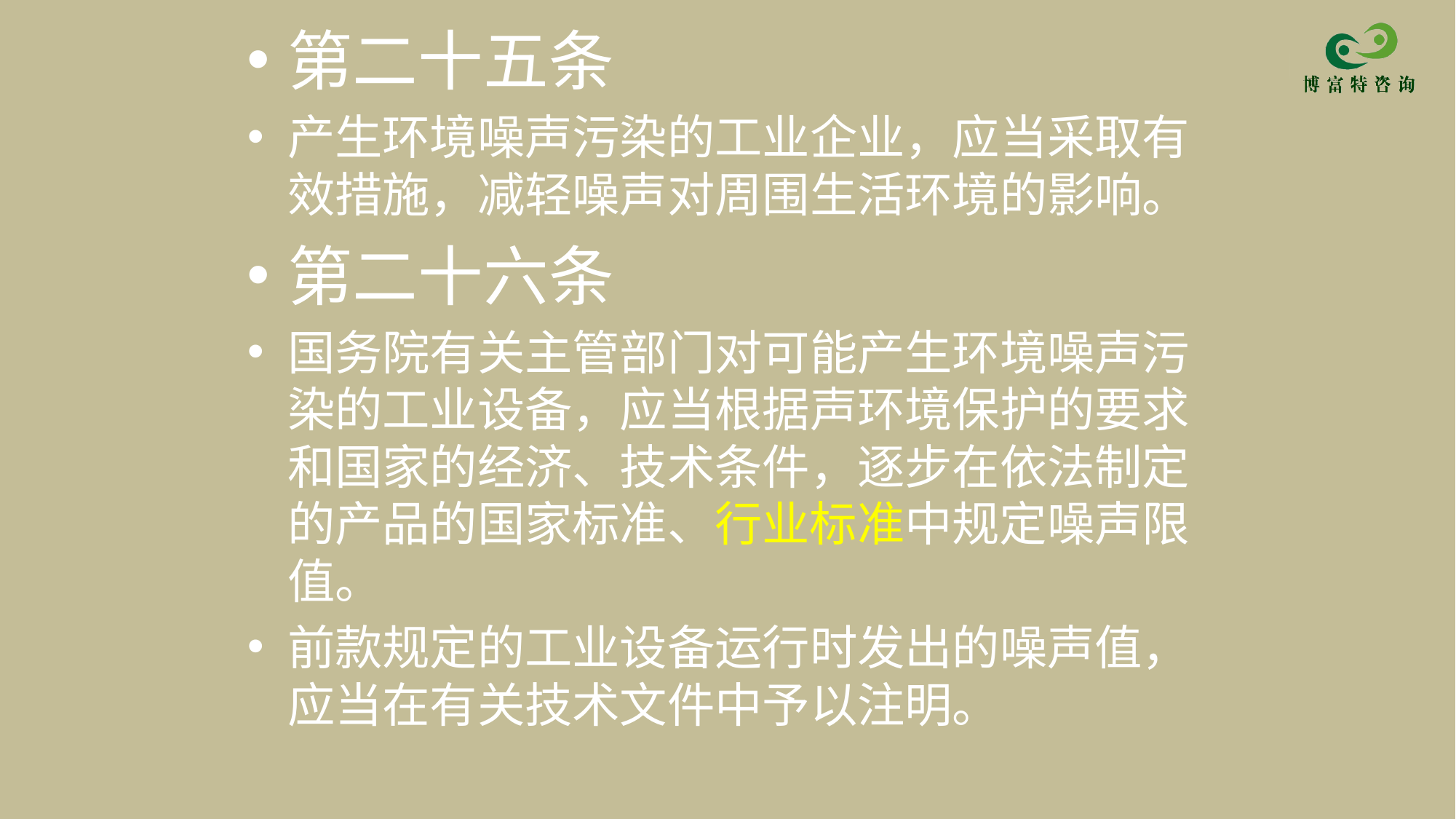

第二十五条
产生环境噪声污染的工业企业，应当采取有效措施，减轻噪声对周围生活环境的影响。
第二十六条
国务院有关主管部门对可能产生环境噪声污染的工业设备，应当根据声环境保护的要求和国家的经济、技术条件，逐步在依法制定的产品的国家标准、行业标准中规定噪声限值。
前款规定的工业设备运行时发出的噪声值，应当在有关技术文件中予以注明。

#